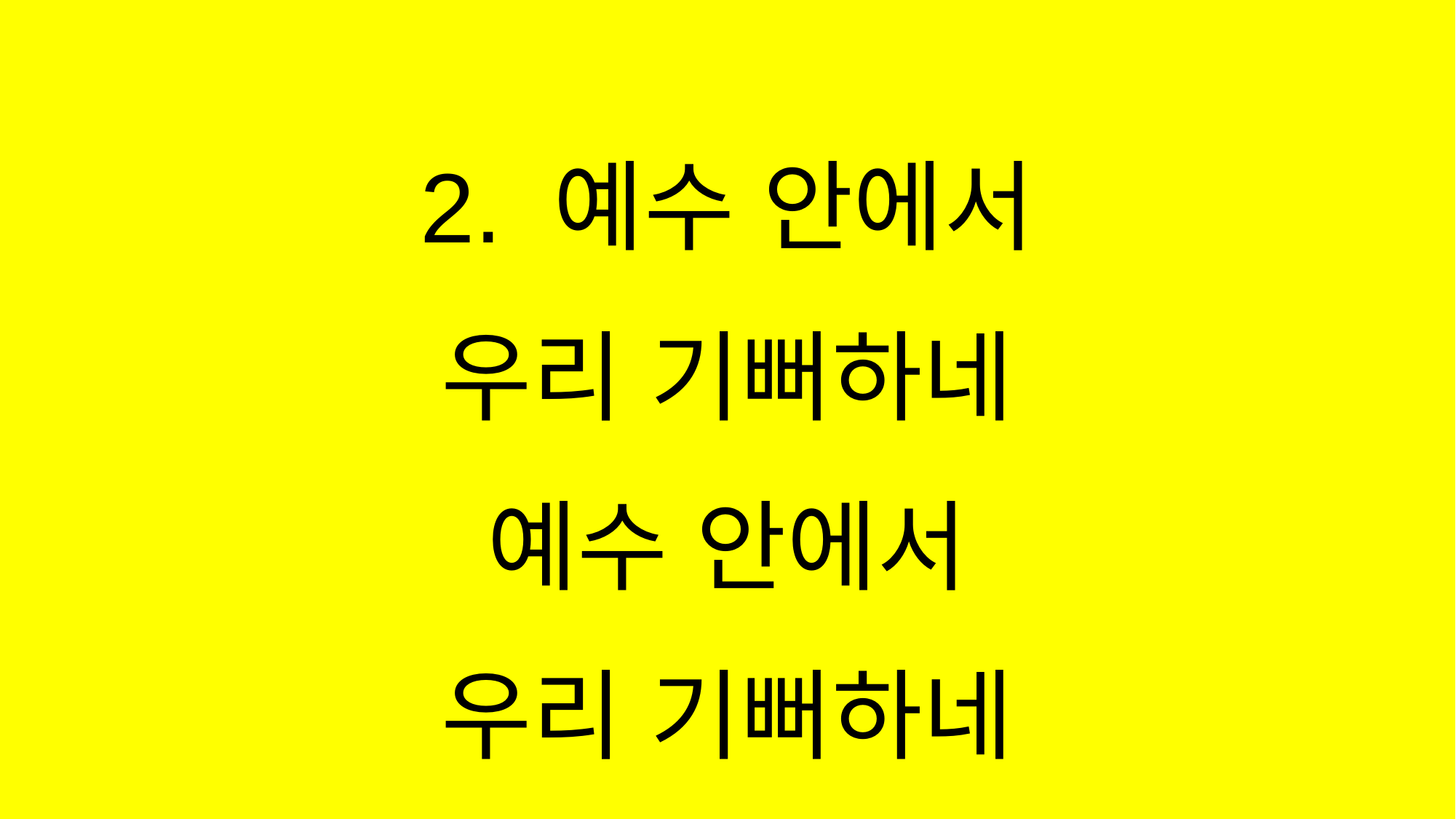

#
2. 예수 안에서

우리 기뻐하네

예수 안에서

우리 기뻐하네